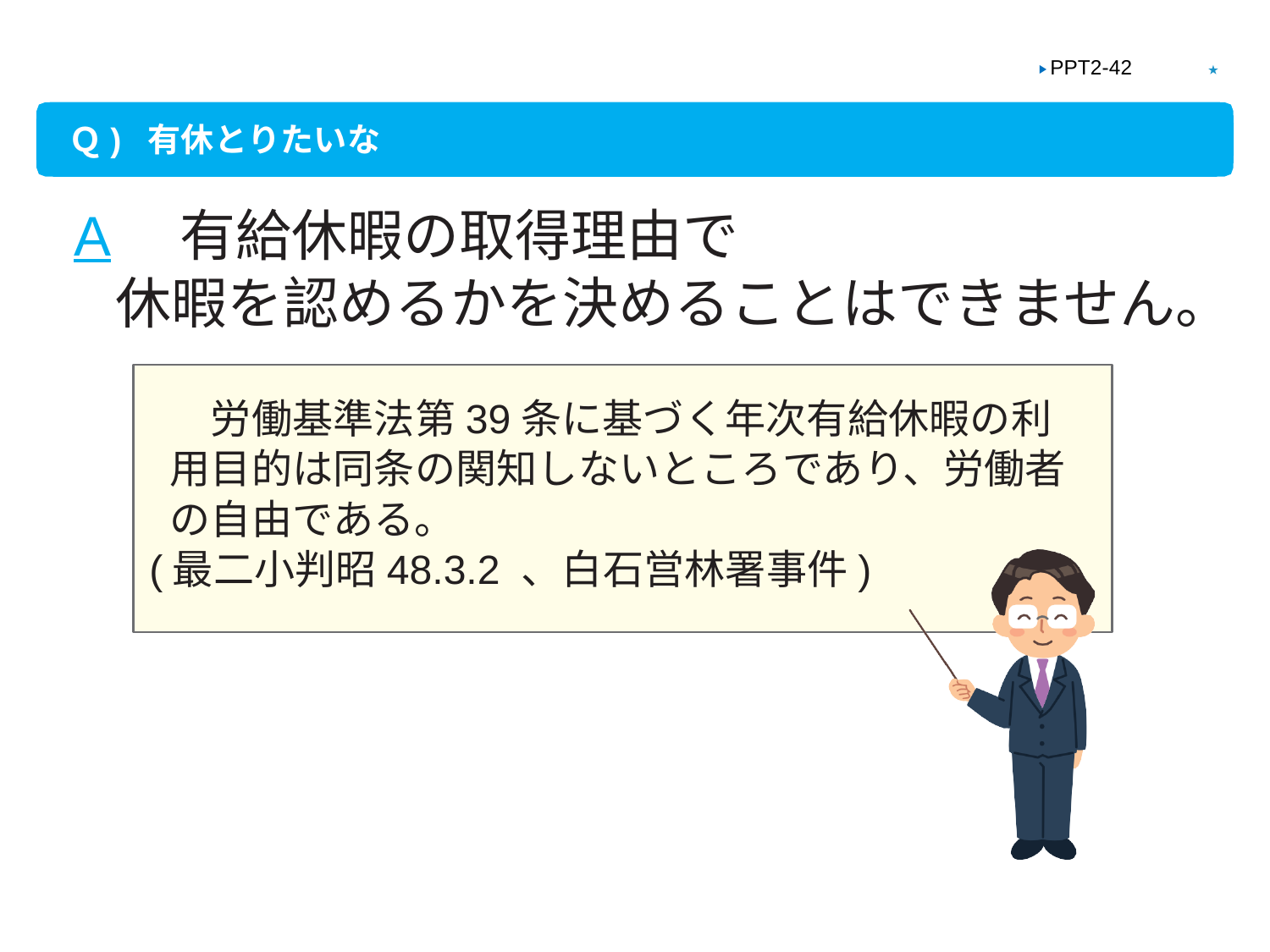

★
▶ PPT2-42

Ｑ)  有休とりたいな
A　有給休暇の取得理由で
休暇を認めるかを決めることはできません。

　労働基準法第39条に基づく年次有給休暇の利用目的は同条の関知しないところであり、労働者の自由である。
(最二小判昭48.3.2 、白石営林署事件)